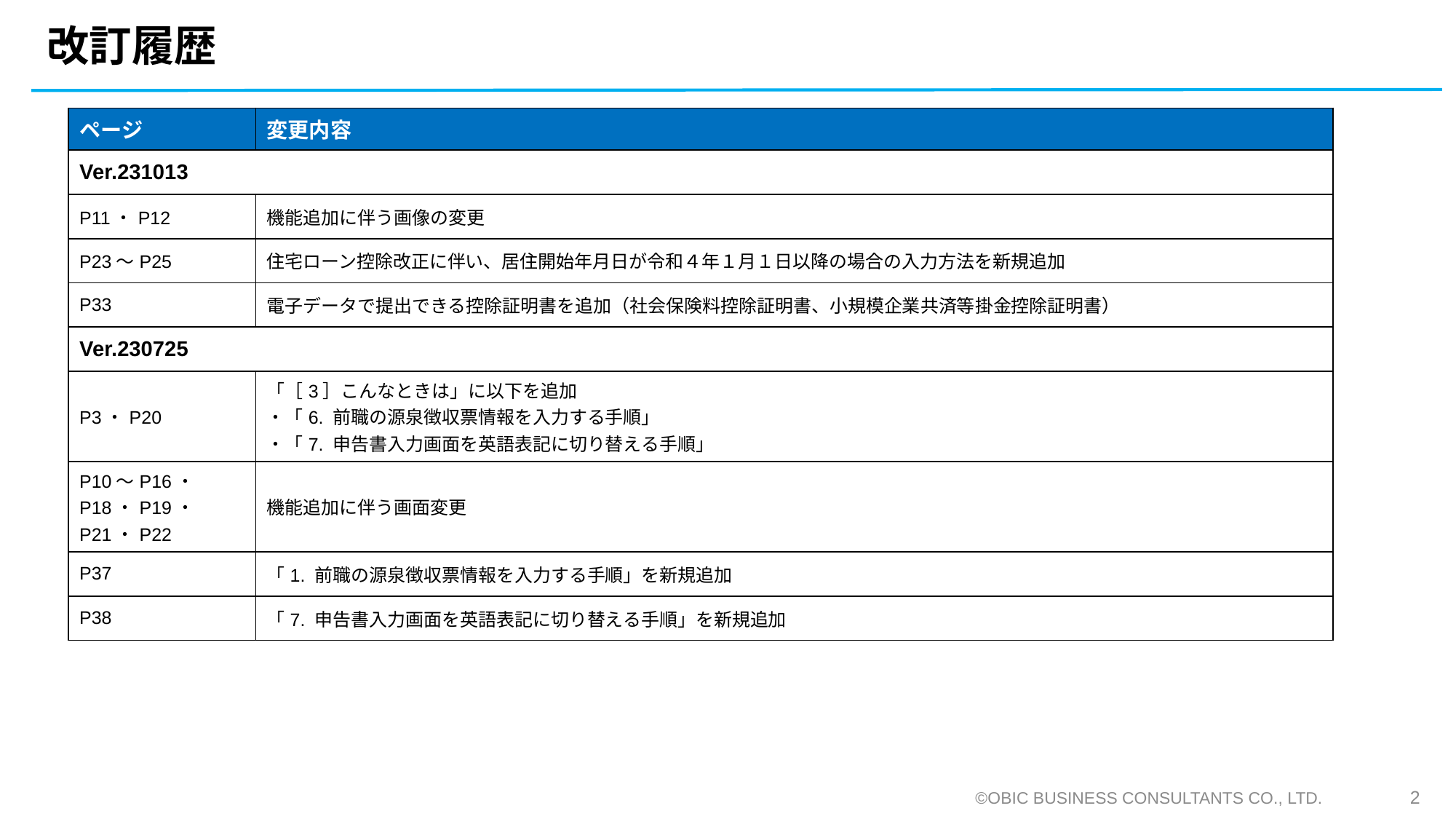

# 改訂履歴

| ページ | 変更内容 |
| --- | --- |
| Ver.231013 |  |
| P11・P12 | 機能追加に伴う画像の変更 |
| P23～P25 | 住宅ローン控除改正に伴い、居住開始年月日が令和４年１月１日以降の場合の入力方法を新規追加 |
| P33 | 電子データで提出できる控除証明書を追加（社会保険料控除証明書、小規模企業共済等掛金控除証明書） |
| Ver.230725 |  |
| P3・P20 | 「［3］こんなときは」に以下を追加 ・「6. 前職の源泉徴収票情報を入力する手順」 ・「7. 申告書入力画面を英語表記に切り替える手順」 |
| P10〜P16・P18・P19・P21・P22 | 機能追加に伴う画面変更 |
| P37 | 「1. 前職の源泉徴収票情報を入力する手順」を新規追加 |
| P38 | 「7. 申告書入力画面を英語表記に切り替える手順」を新規追加 |
©OBIC BUSINESS CONSULTANTS CO., LTD.
2